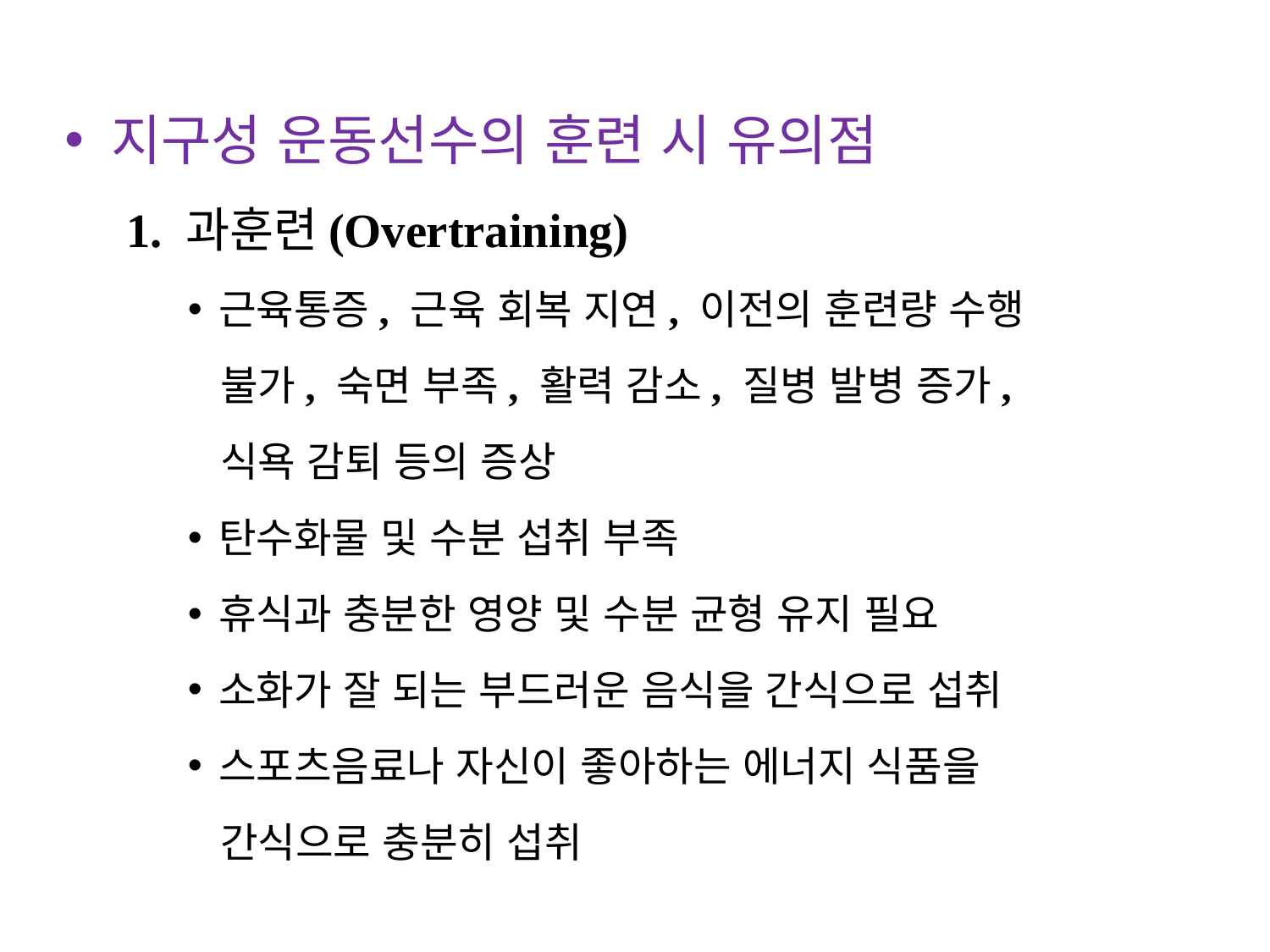

지구성 운동선수의 훈련 시 유의점
1. 과훈련(Overtraining)
근육통증, 근육 회복 지연, 이전의 훈련량 수행
  불가, 숙면 부족, 활력 감소, 질병 발병 증가,
  식욕 감퇴 등의 증상
탄수화물 및 수분 섭취 부족
휴식과 충분한 영양 및 수분 균형 유지 필요
소화가 잘 되는 부드러운 음식을 간식으로 섭취
스포츠음료나 자신이 좋아하는 에너지 식품을
  간식으로 충분히 섭취